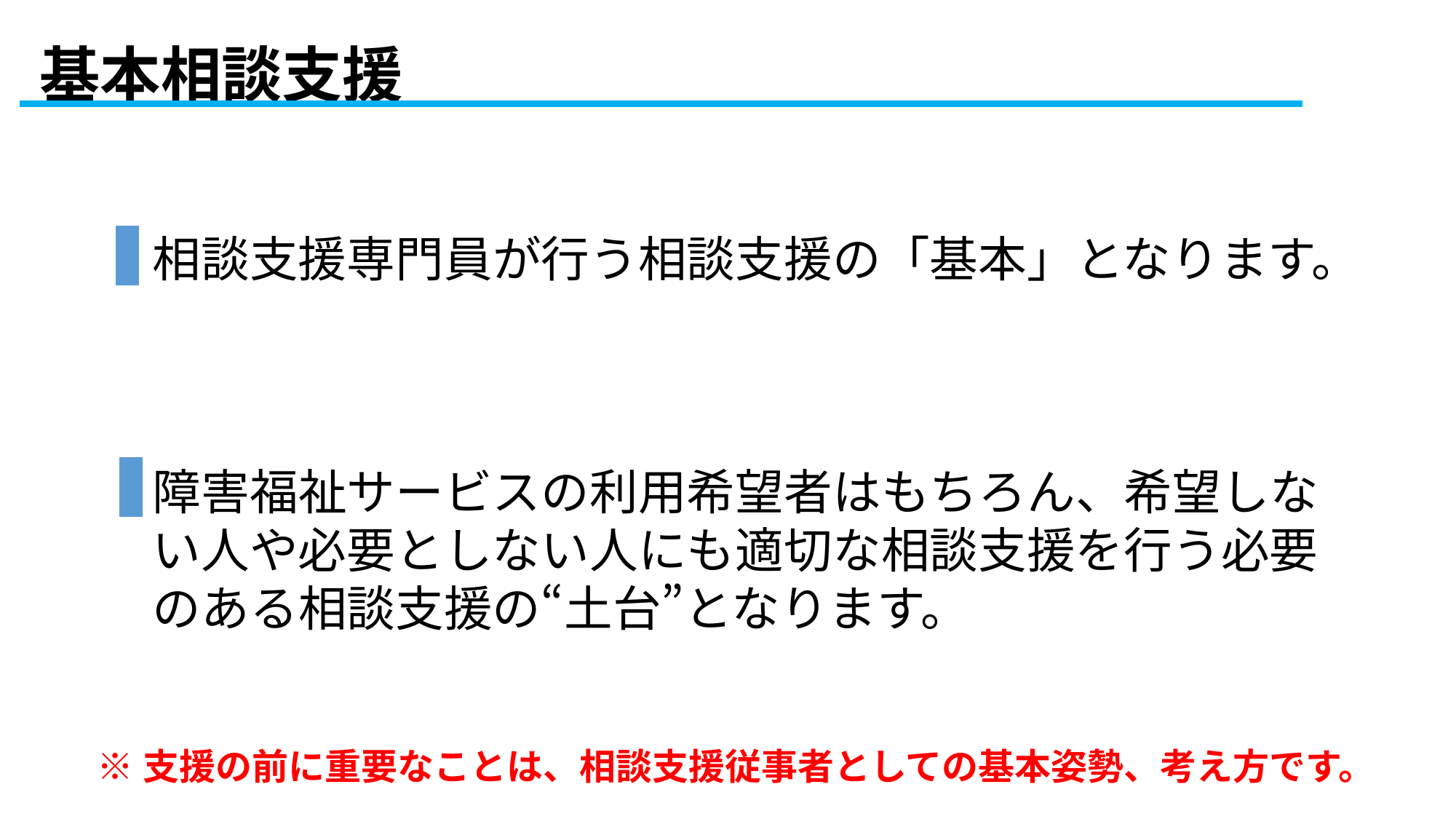

# 基本相談支援

相談支援専門員が行う相談支援の「基本」となります。

障害福祉サービスの利用希望者はもちろん、希望しない人や必要としない人にも適切な相談支援を行う必要のある相談支援の“土台”となります。
※支援の前に重要なことは、相談支援従事者としての基本姿勢、考え方です。